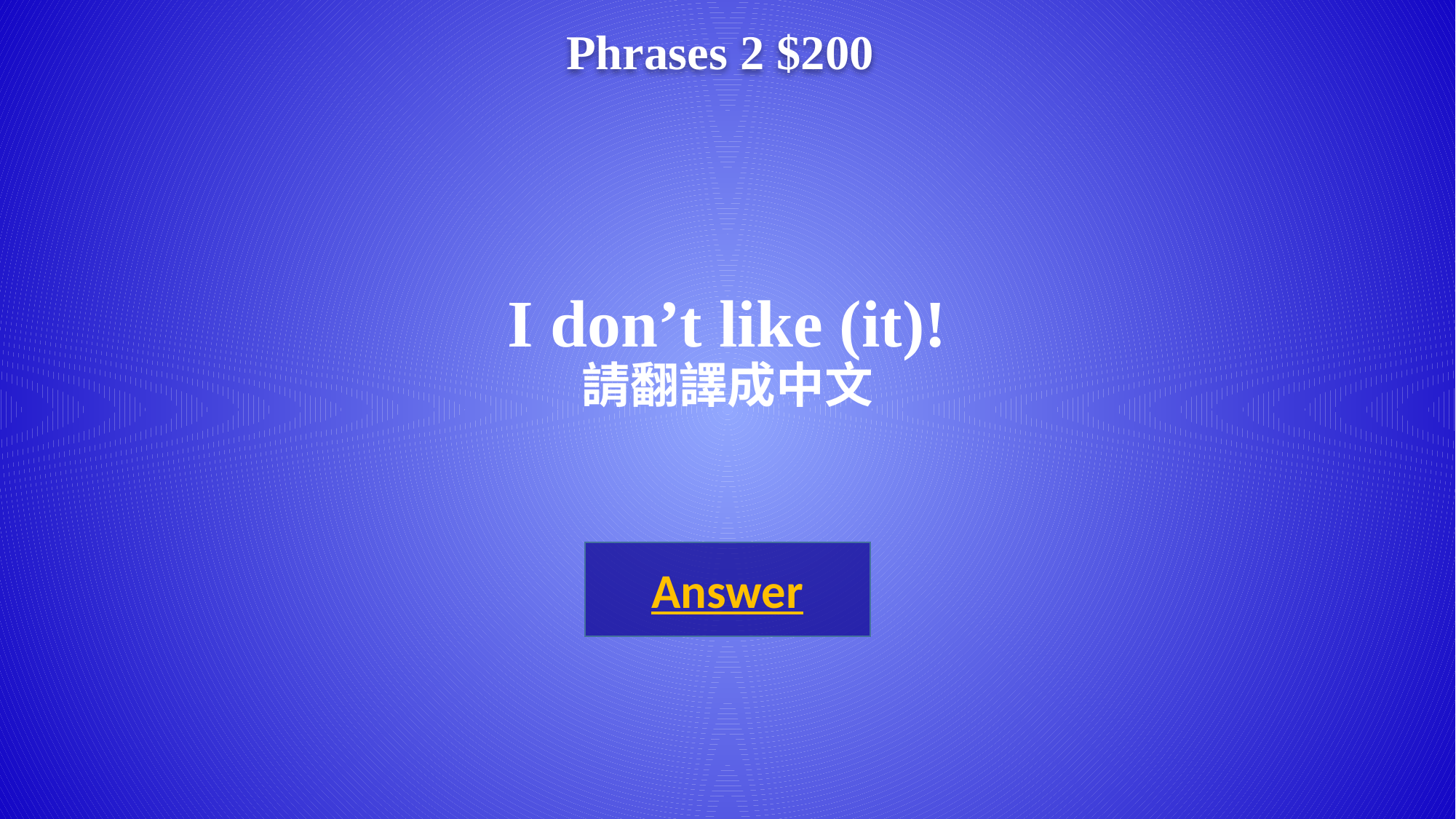

Phrases 2 $200
# I don’t like (it)! 請翻譯成中文